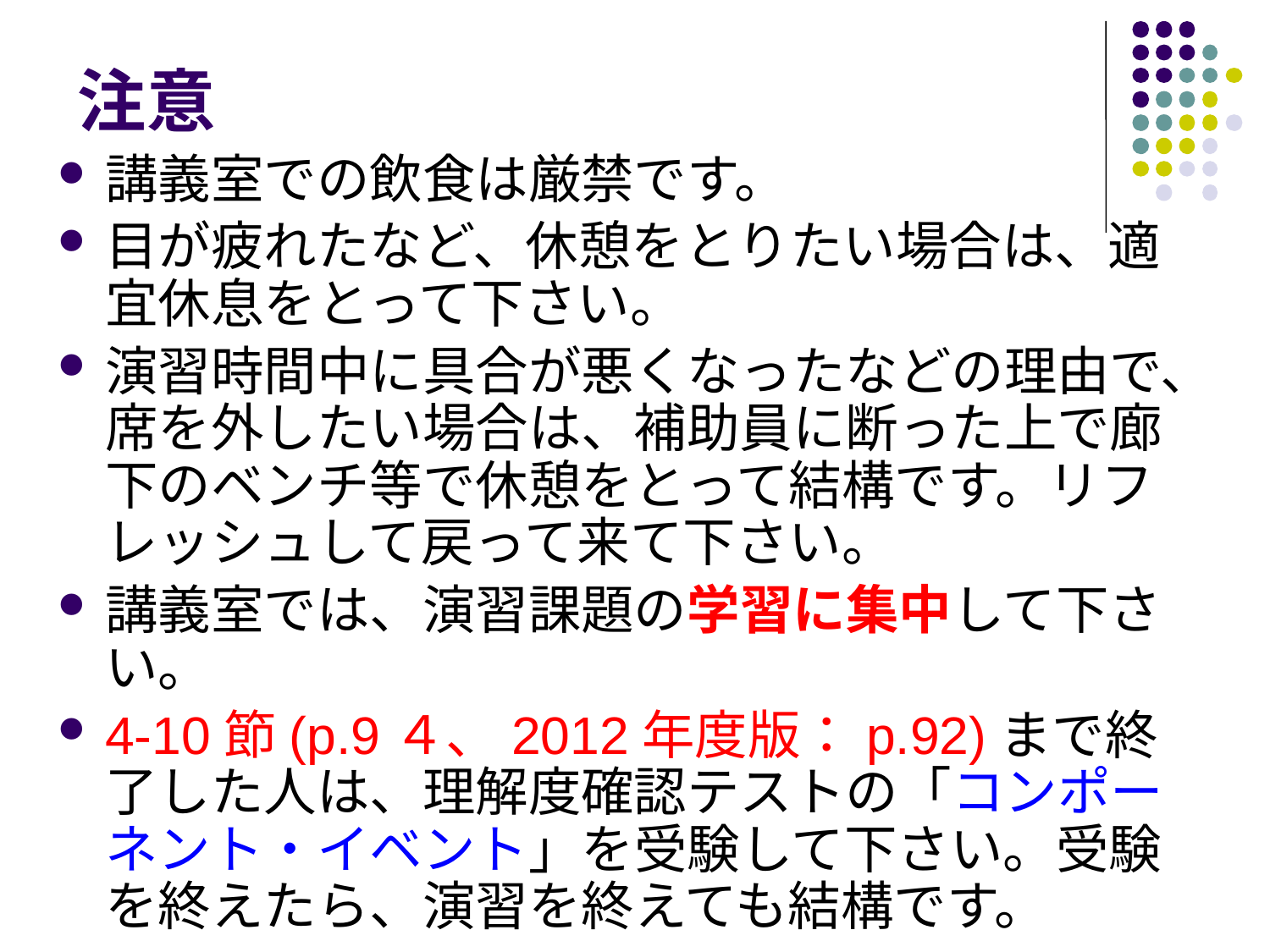

# 注意
講義室での飲食は厳禁です。
目が疲れたなど、休憩をとりたい場合は、適宜休息をとって下さい。
演習時間中に具合が悪くなったなどの理由で、席を外したい場合は、補助員に断った上で廊下のベンチ等で休憩をとって結構です。リフレッシュして戻って来て下さい。
講義室では、演習課題の学習に集中して下さい。
4-10節(p.9４、2012年度版：p.92)まで終了した人は、理解度確認テストの「コンポーネント・イベント」を受験して下さい。受験を終えたら、演習を終えても結構です。